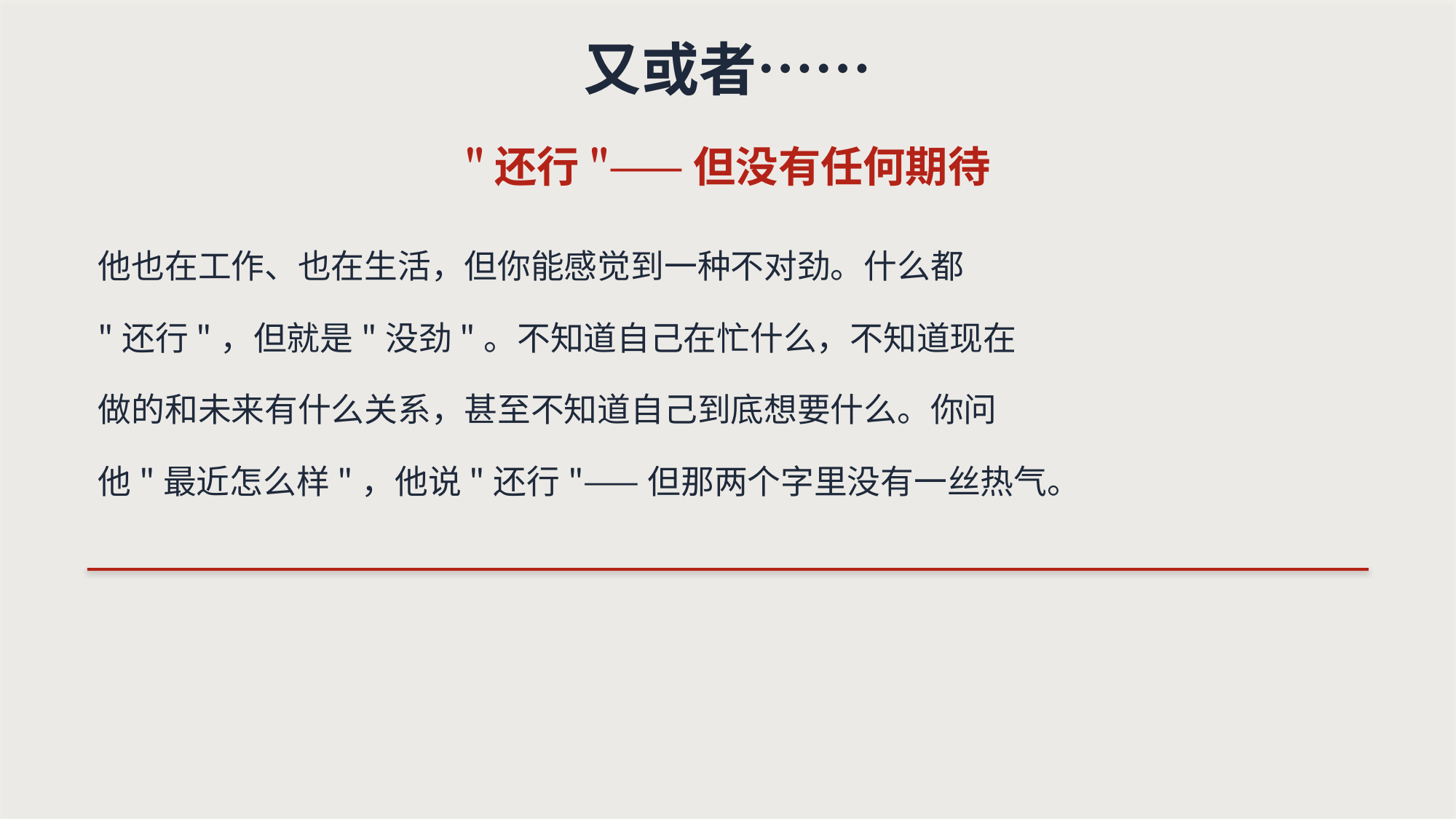

又或者……
"还行"——但没有任何期待
他也在工作、也在生活，但你能感觉到一种不对劲。什么都
"还行"，但就是"没劲"。不知道自己在忙什么，不知道现在
做的和未来有什么关系，甚至不知道自己到底想要什么。你问
他"最近怎么样"，他说"还行"——但那两个字里没有一丝热气。